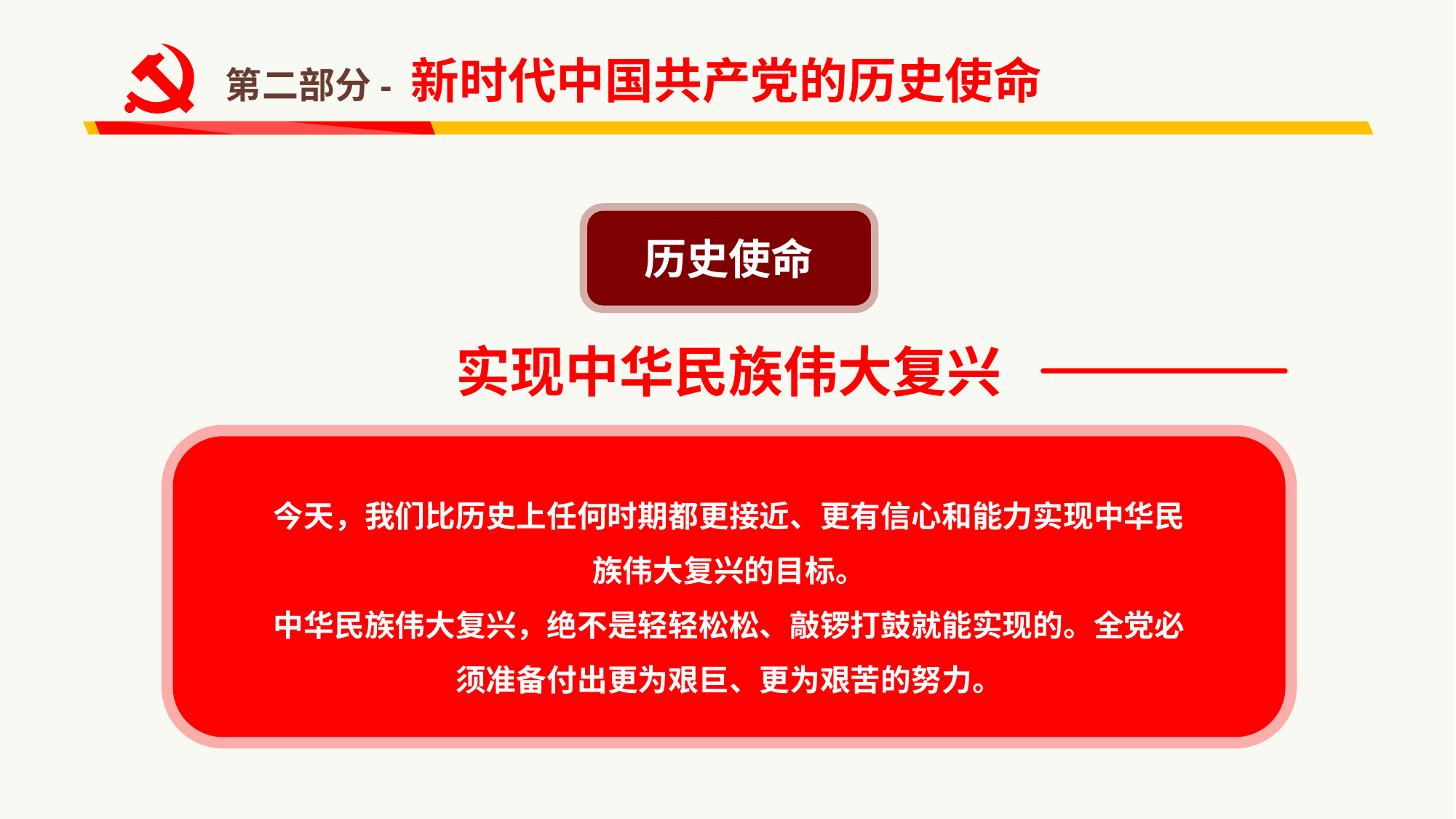

第二部分- 新时代中国共产党的历史使命
历史使命
实现中华民族伟大复兴

今天，我们比历史上任何时期都更接近、更有信心和能力实现中华民族伟大复兴的目标。
中华民族伟大复兴，绝不是轻轻松松、敲锣打鼓就能实现的。全党必须准备付出更为艰巨、更为艰苦的努力。